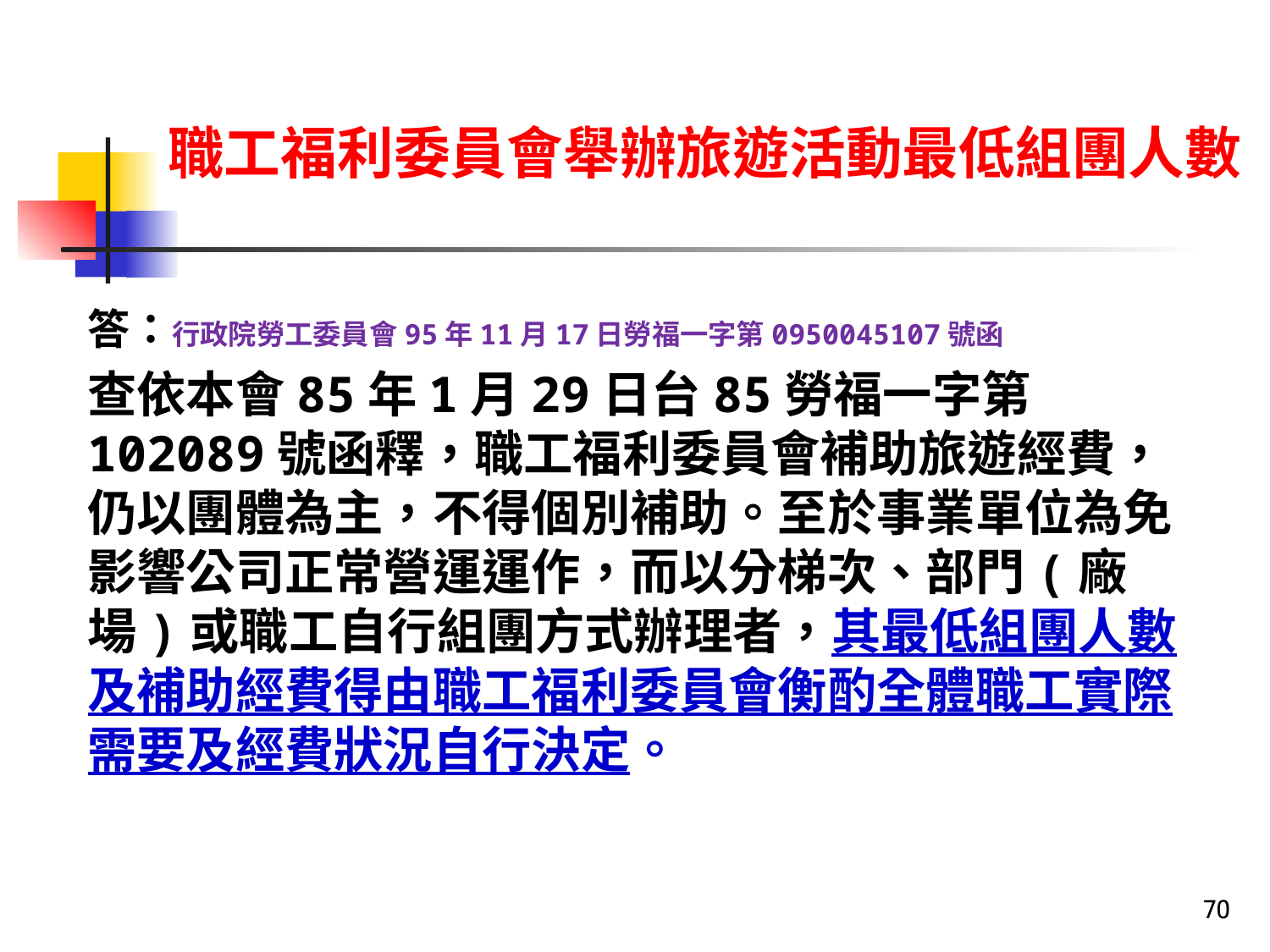

# 職工福利委員會舉辦旅遊活動最低組團人數
答：行政院勞工委員會95年11月17日勞福一字第0950045107號函
查依本會85年1月29日台85勞福一字第102089號函釋，職工福利委員會補助旅遊經費，仍以團體為主，不得個別補助。至於事業單位為免影響公司正常營運運作，而以分梯次、部門(廠場)或職工自行組團方式辦理者，其最低組團人數及補助經費得由職工福利委員會衡酌全體職工實際需要及經費狀況自行決定。
70